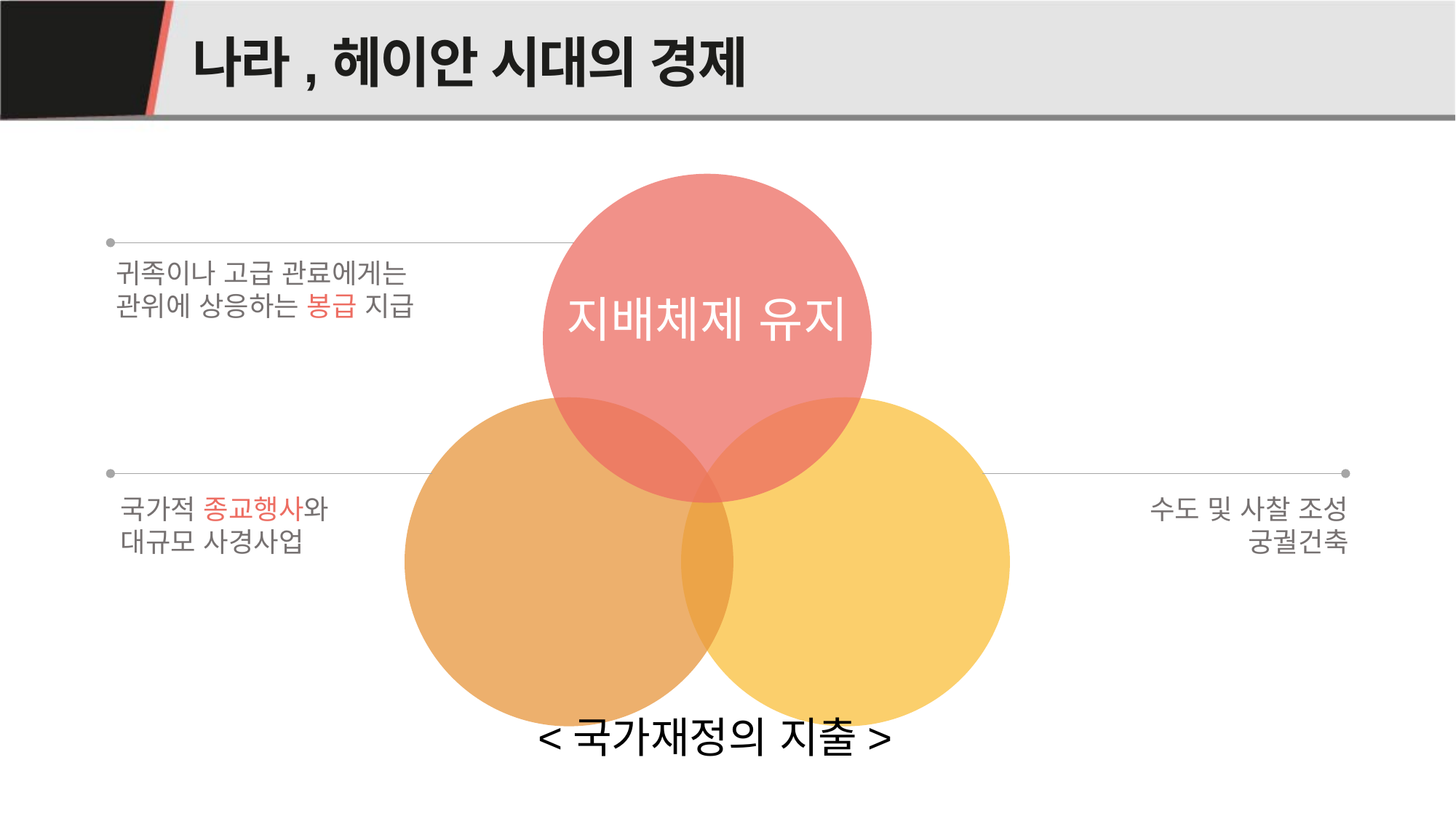

# 나라,헤이안 시대의 경제
04

귀족이나 고급 관료에게는
관위에 상응하는 봉급 지급
지배체제 유지

국가적 종교행사와
대규모 사경사업
수도 및 사찰 조성
궁궐건축
건설
종교
<국가재정의 지출>